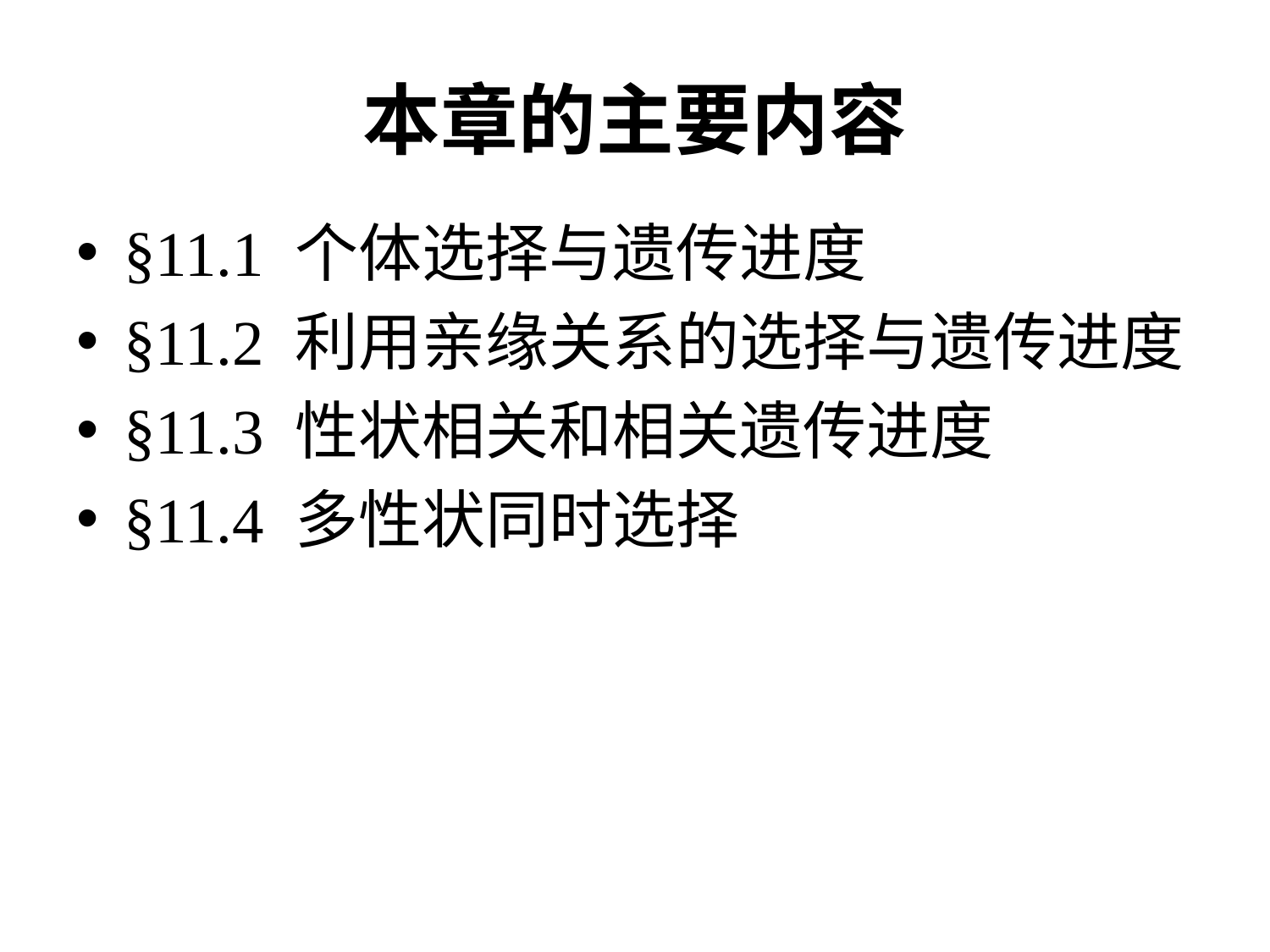

# 本章的主要内容
§11.1 个体选择与遗传进度
§11.2 利用亲缘关系的选择与遗传进度
§11.3 性状相关和相关遗传进度
§11.4 多性状同时选择